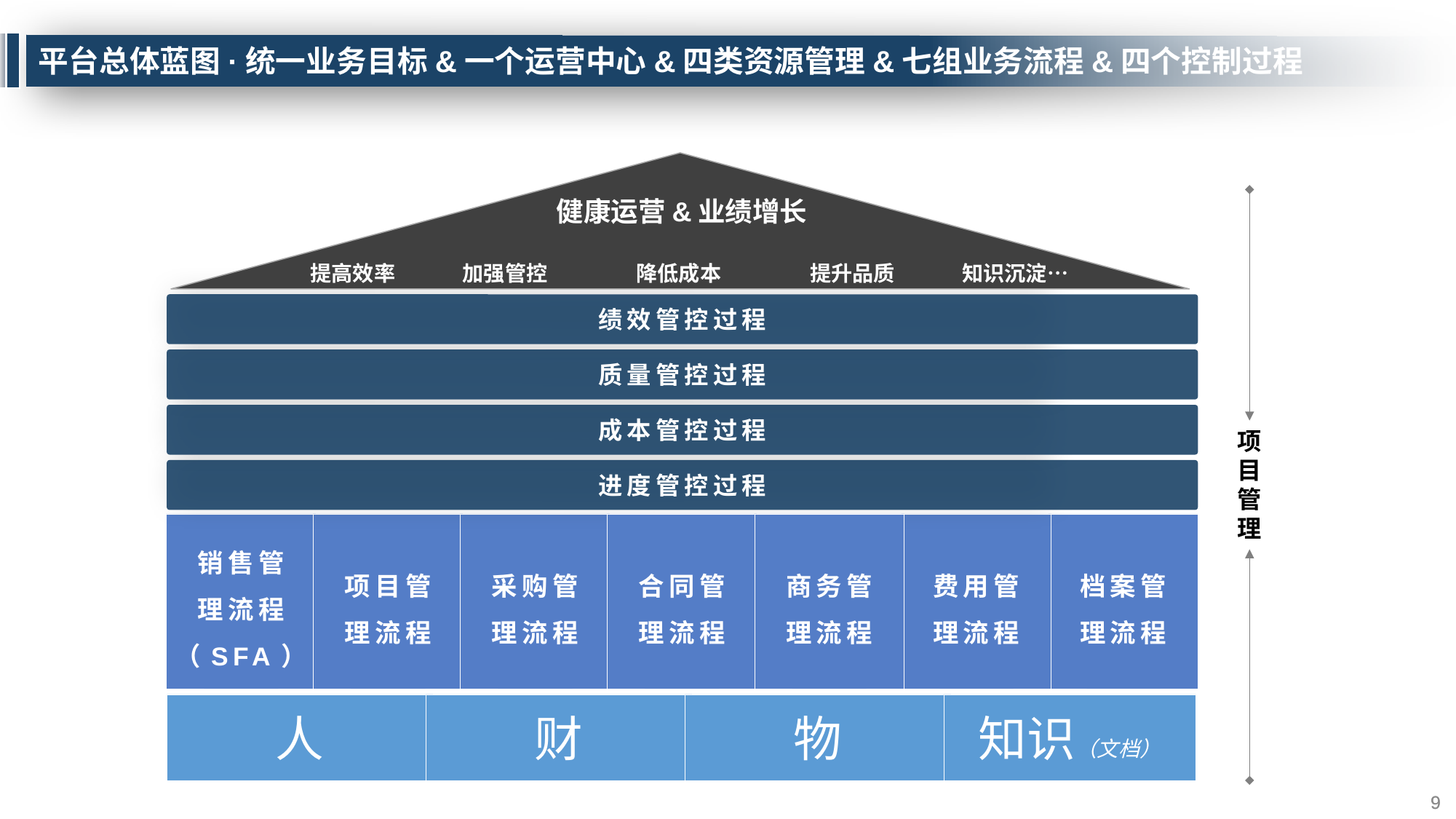

# 平台总体蓝图·统一业务目标&一个运营中心&四类资源管理&七组业务流程&四个控制过程

健康运营&业绩增长
提高效率
加强管控
降低成本
提升品质
知识沉淀…
项
目
管
理
绩效管控过程
质量管控过程
成本管控过程
进度管控过程
销售管
理流程
（SFA）
项目管
理流程
采购管
理流程
合同管
理流程
商务管
理流程
费用管
理流程
档案管
理流程
人
财
物
知识（文档）